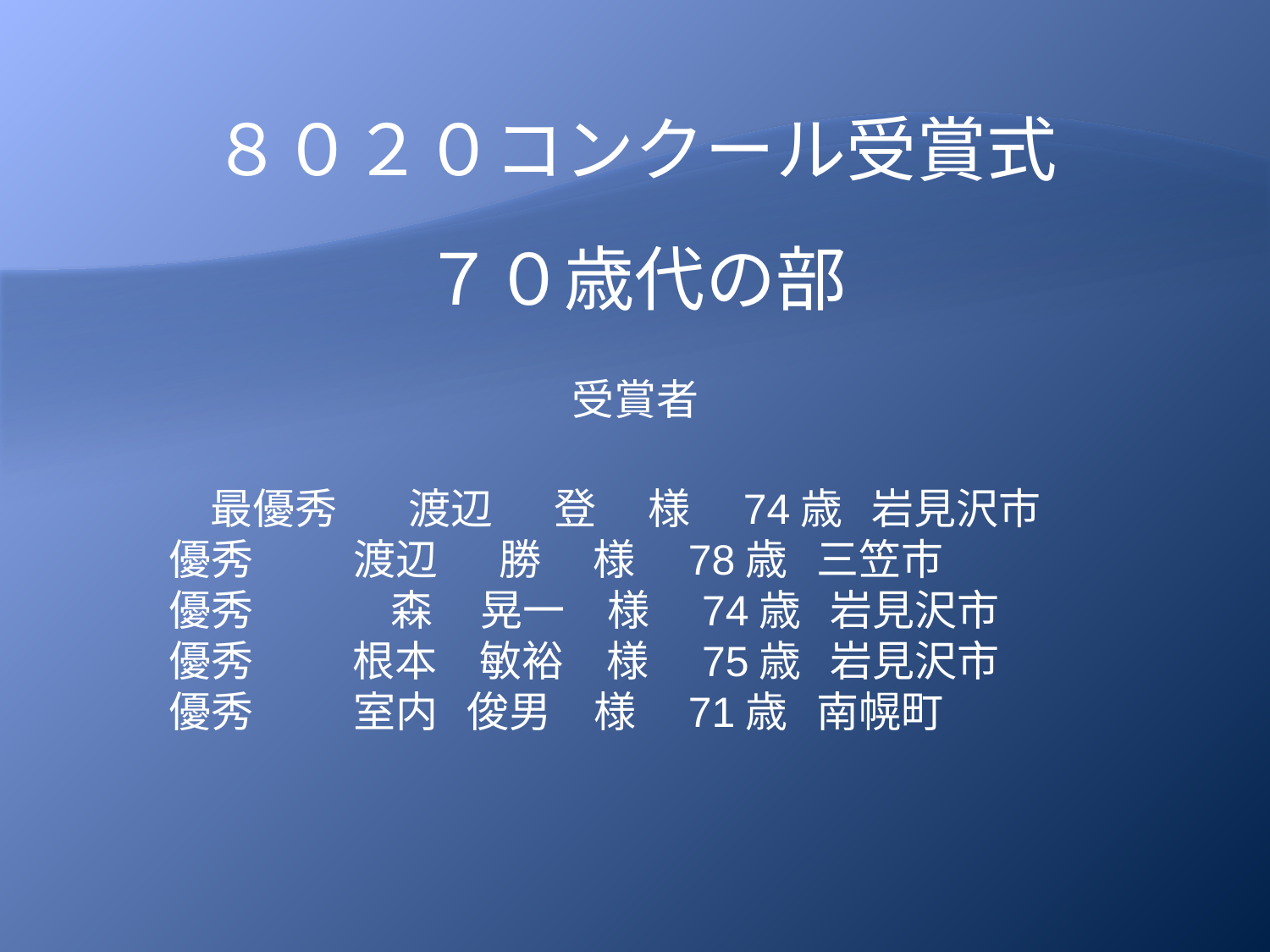

８０２０コンクール受賞式

７０歳代の部
受賞者
　　　　   最優秀　   渡辺　  登　 様　74歳   岩見沢市
　            優秀　      渡辺　  勝　 様　78歳   三笠市
　            優秀　　　 森     晃一　様　74歳   岩見沢市
　            優秀　      根本　敏裕　様　75歳   岩見沢市
　            優秀　      室内   俊男　様　71歳   南幌町